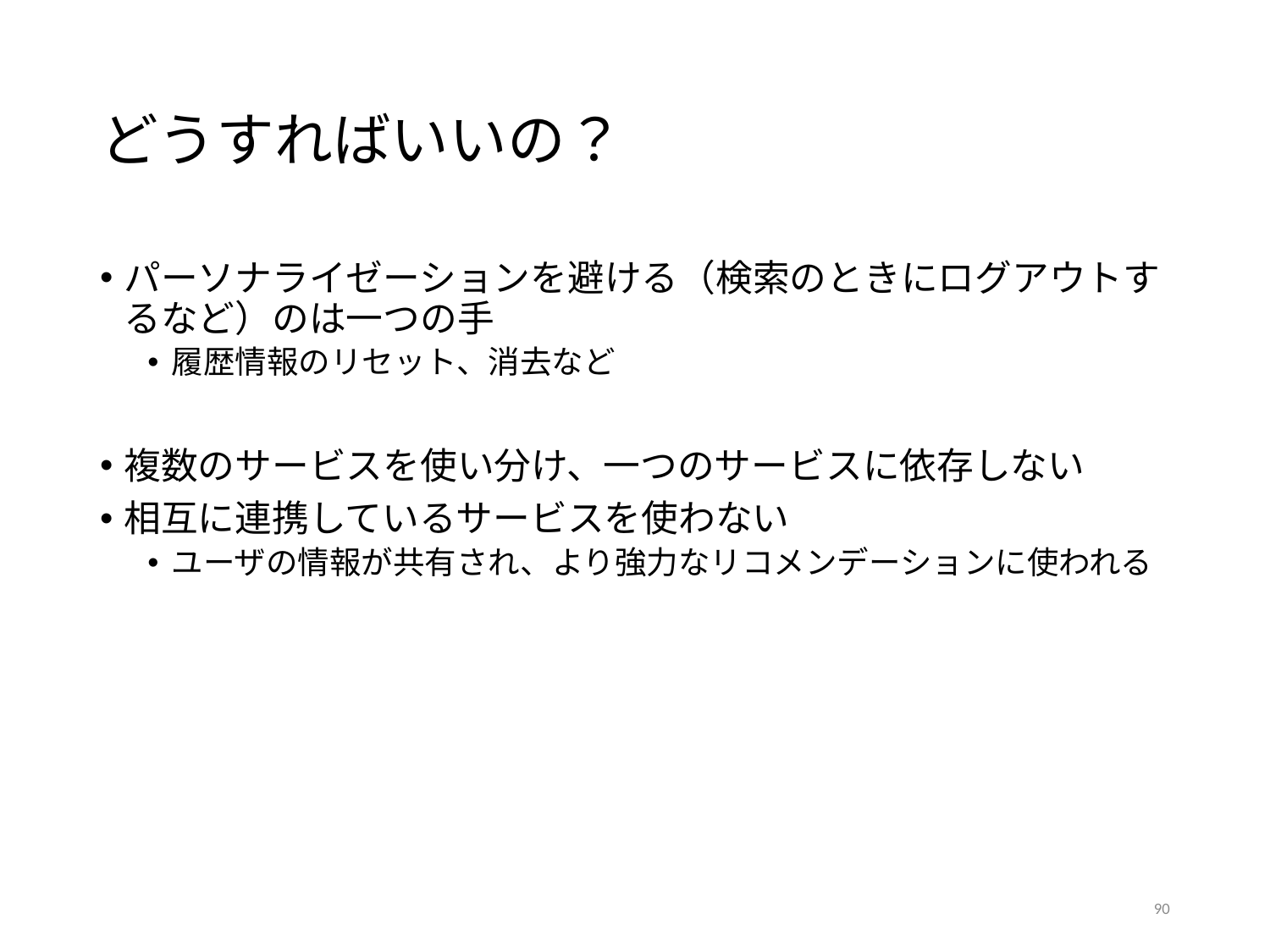

# どうすればいいの？
パーソナライゼーションを避ける（検索のときにログアウトするなど）のは一つの手
履歴情報のリセット、消去など

複数のサービスを使い分け、一つのサービスに依存しない
相互に連携しているサービスを使わない
ユーザの情報が共有され、より強力なリコメンデーションに使われる

90